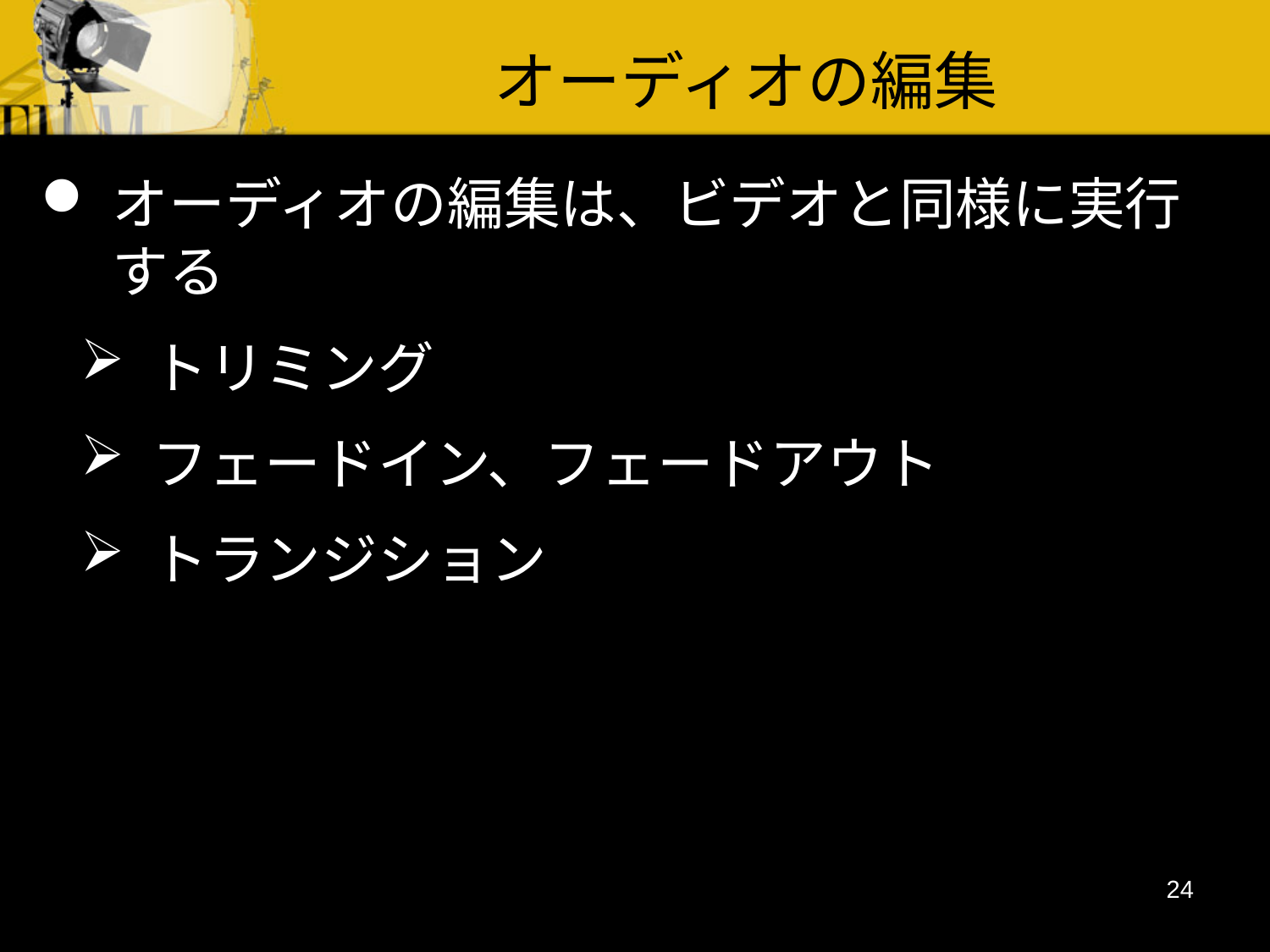

オーディオの編集
オーディオの編集は、ビデオと同様に実行する
トリミング
フェードイン、フェードアウト
トランジション
24